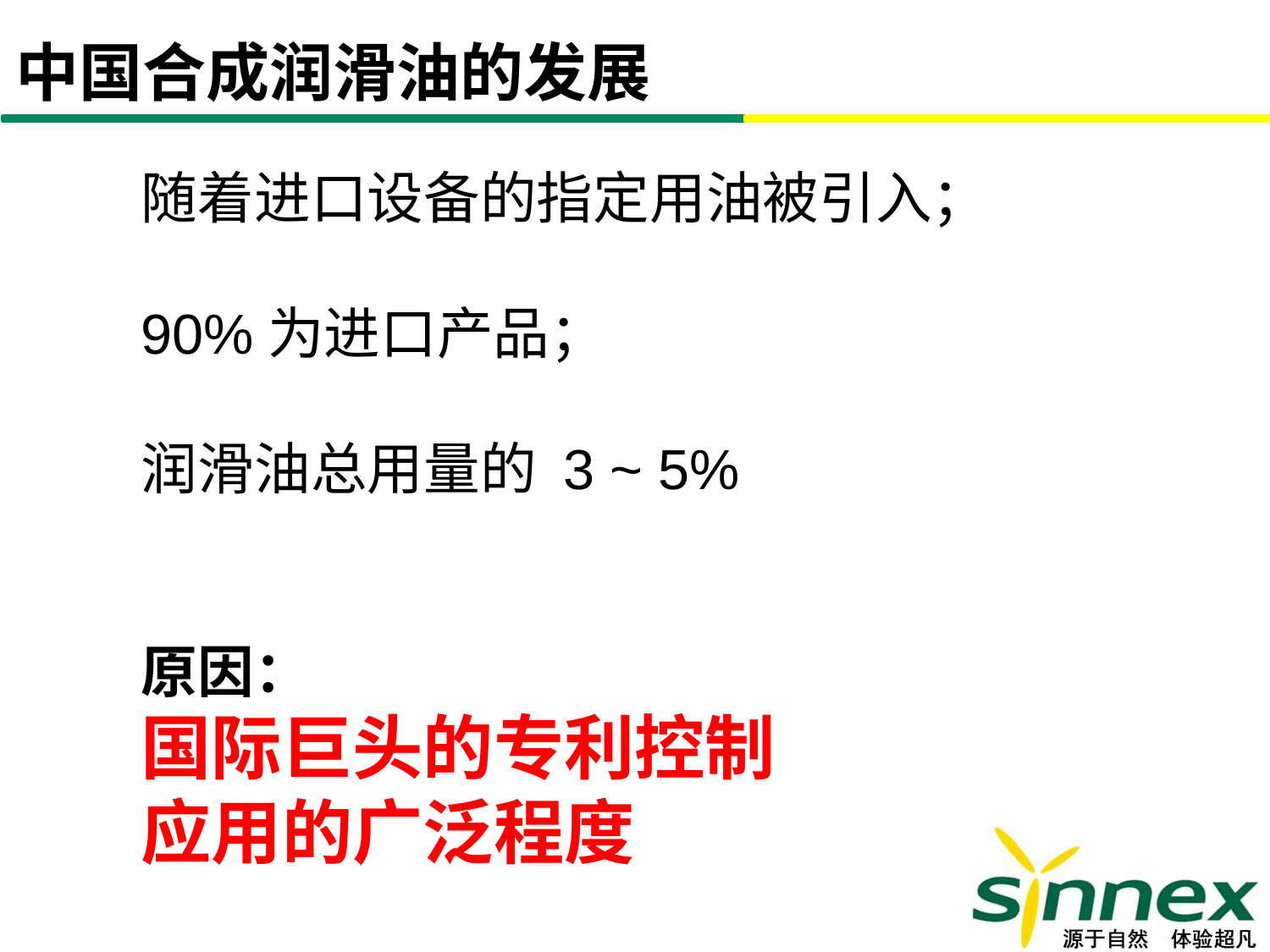

中国合成润滑油的发展
随着进口设备的指定用油被引入；

90%为进口产品；

润滑油总用量的 3 ~ 5%

原因：
国际巨头的专利控制
应用的广泛程度